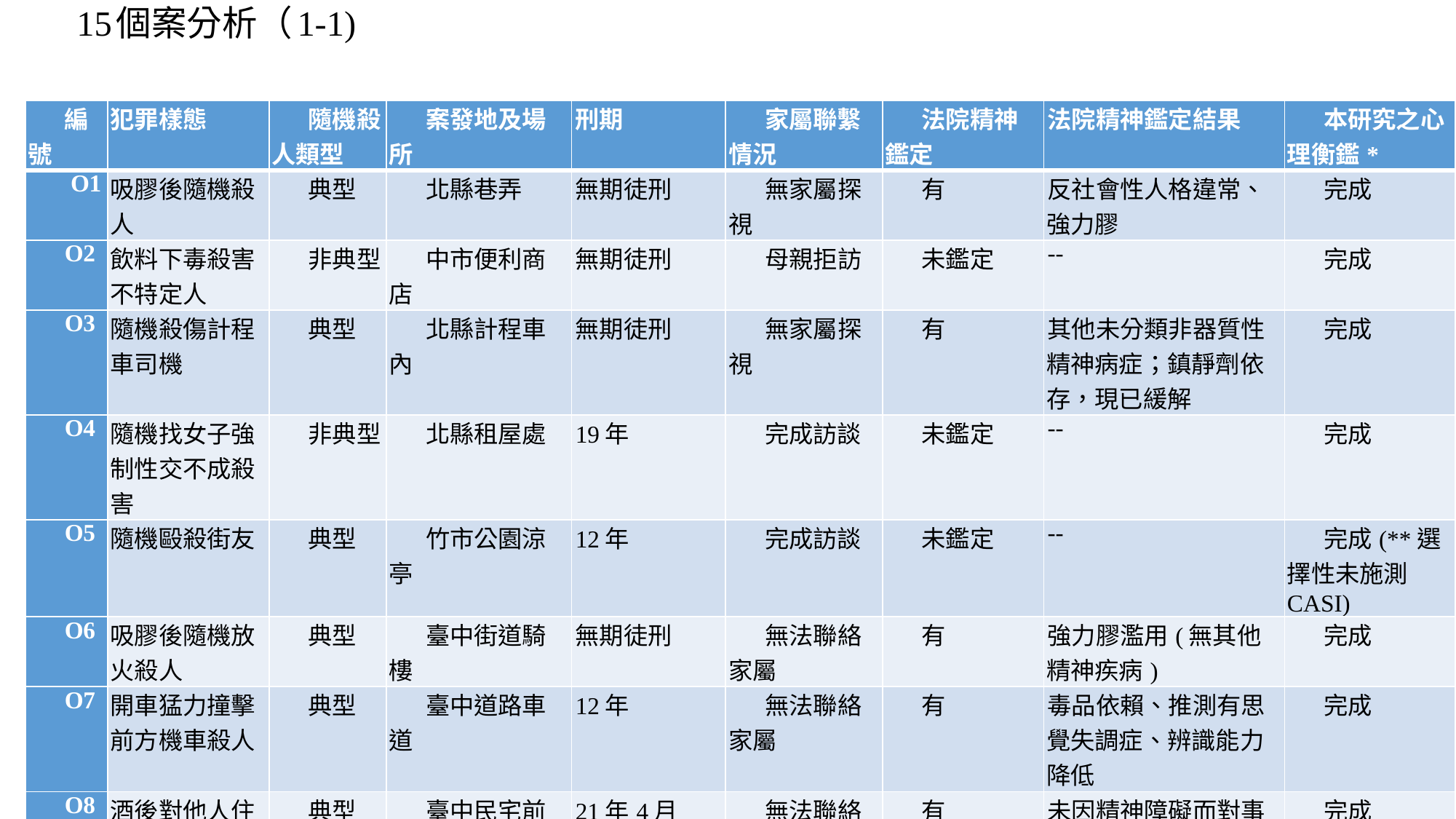

# 15個案分析（1-1)
| 編號 | 犯罪樣態 | 隨機殺人類型 | 案發地及場所 | 刑期 | 家屬聯繫情況 | 法院精神鑑定 | 法院精神鑑定結果 | 本研究之心理衡鑑\* |
| --- | --- | --- | --- | --- | --- | --- | --- | --- |
| O1 | 吸膠後隨機殺人 | 典型 | 北縣巷弄 | 無期徒刑 | 無家屬探視 | 有 | 反社會性人格違常、強力膠 | 完成 |
| O2 | 飲料下毒殺害不特定人 | 非典型 | 中市便利商店 | 無期徒刑 | 母親拒訪 | 未鑑定 | -- | 完成 |
| O3 | 隨機殺傷計程車司機 | 典型 | 北縣計程車內 | 無期徒刑 | 無家屬探視 | 有 | 其他未分類非器質性精神病症；鎮靜劑依存，現已緩解 | 完成 |
| O4 | 隨機找女子強制性交不成殺害 | 非典型 | 北縣租屋處 | 19年 | 完成訪談 | 未鑑定 | -- | 完成 |
| O5 | 隨機毆殺街友 | 典型 | 竹市公園涼亭 | 12年 | 完成訪談 | 未鑑定 | -- | 完成(\*\*選擇性未施測CASI) |
| O6 | 吸膠後隨機放火殺人 | 典型 | 臺中街道騎樓 | 無期徒刑 | 無法聯絡家屬 | 有 | 強力膠濫用(無其他精神疾病) | 完成 |
| O7 | 開車猛力撞擊前方機車殺人 | 典型 | 臺中道路車道 | 12年 | 無法聯絡家屬 | 有 | 毒品依賴、推測有思覺失調症、辨識能力降低 | 完成 |
| O8 | 酒後對他人住宅縱火殺人 | 典型 | 臺中民宅前 | 21年4月 | 無法聯絡家屬 | 有 | 未因精神障礙而對事理減低判斷能力；但可能有智能問題 | 完成 |